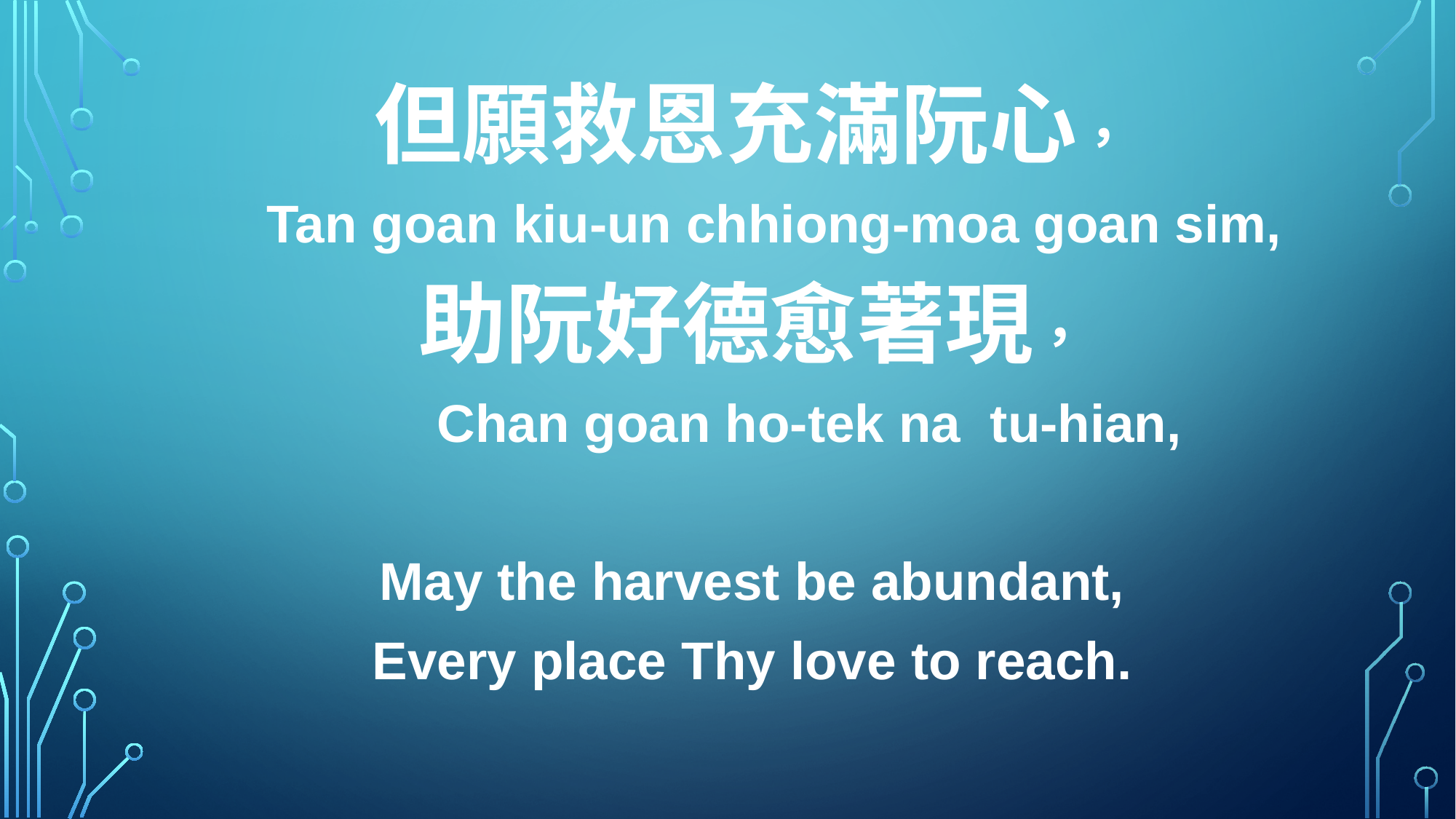

但願救恩充滿阮心，
   Tan goan kiu-un chhiong-moa goan sim,
助阮好德愈著現，
                Chan goan ho-tek na  tu-hian,

May the harvest be abundant,
Every place Thy love to reach.